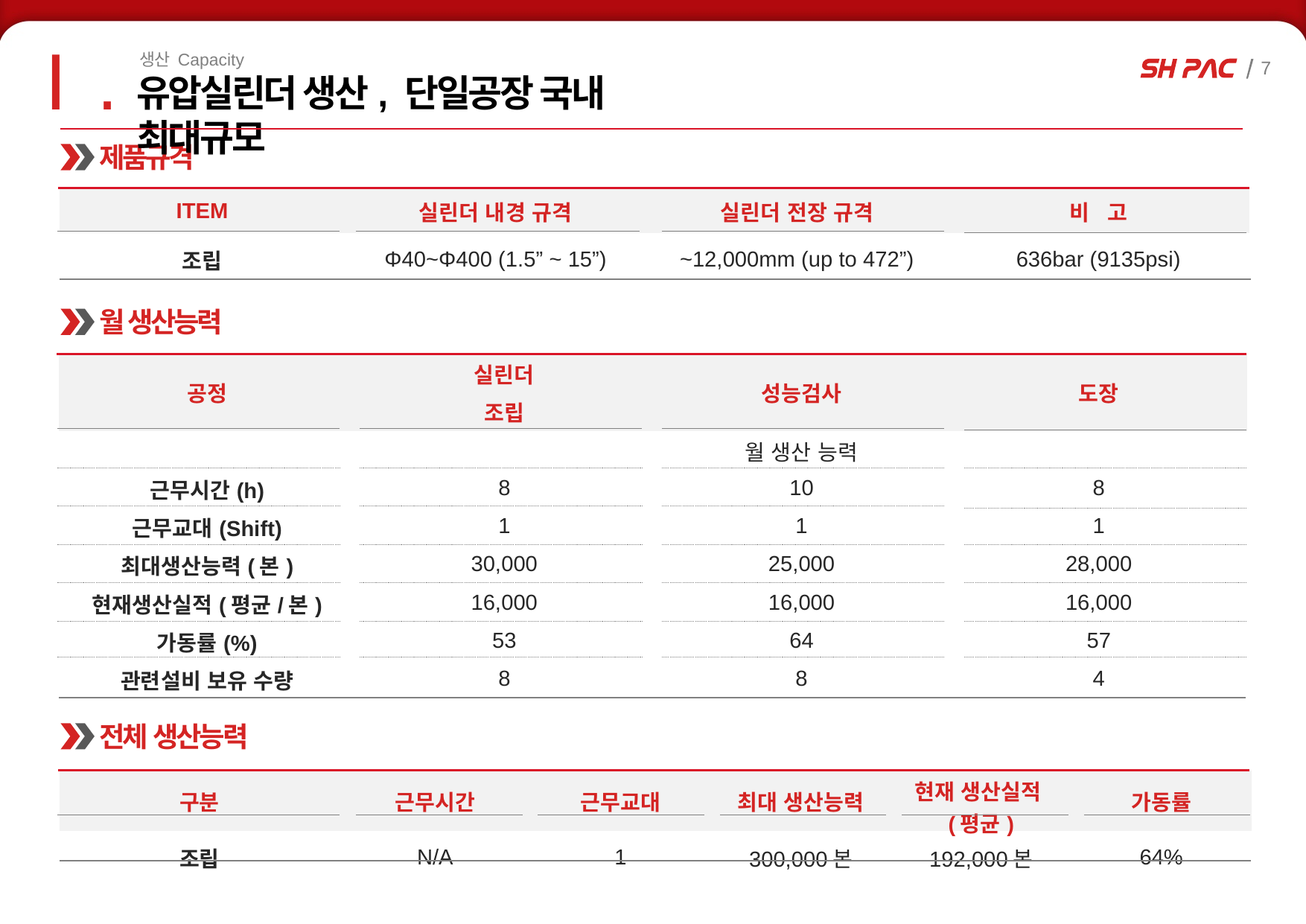

Ⅰ
.
생산 Capacity
유압실린더 생산, 단일공장 국내 최대규모
제품규격

| ITEM | 실린더 내경 규격 | 실린더 전장 규격 | 비 고 |
| --- | --- | --- | --- |
| 조립 | Φ40~Φ400 (1.5” ~ 15”) | ~12,000mm (up to 472”) | 636bar (9135psi) |
월 생산능력

| 공정 | 실린더 | 성능검사 | 도장 |
| --- | --- | --- | --- |
|  | 조립 |  |  |
|  | 월 생산 능력 |  |  |
| 근무시간(h) | 8 | 10 | 8 |
| 근무교대(Shift) | 1 | 1 | 1 |
| 최대생산능력(본) | 30,000 | 25,000 | 28,000 |
| 현재생산실적(평균/본) | 16,000 | 16,000 | 16,000 |
| 가동률(%) | 53 | 64 | 57 |
| 관련설비 보유 수량 | 8 | 8 | 4 |
전체 생산능력

| 구분 | 근무시간 | 근무교대 | 최대 생산능력 | 현재 생산실적(평균) | 가동률 |
| --- | --- | --- | --- | --- | --- |
| 조립 | N/A | 1 | 300,000본 | 192,000본 | 64% |